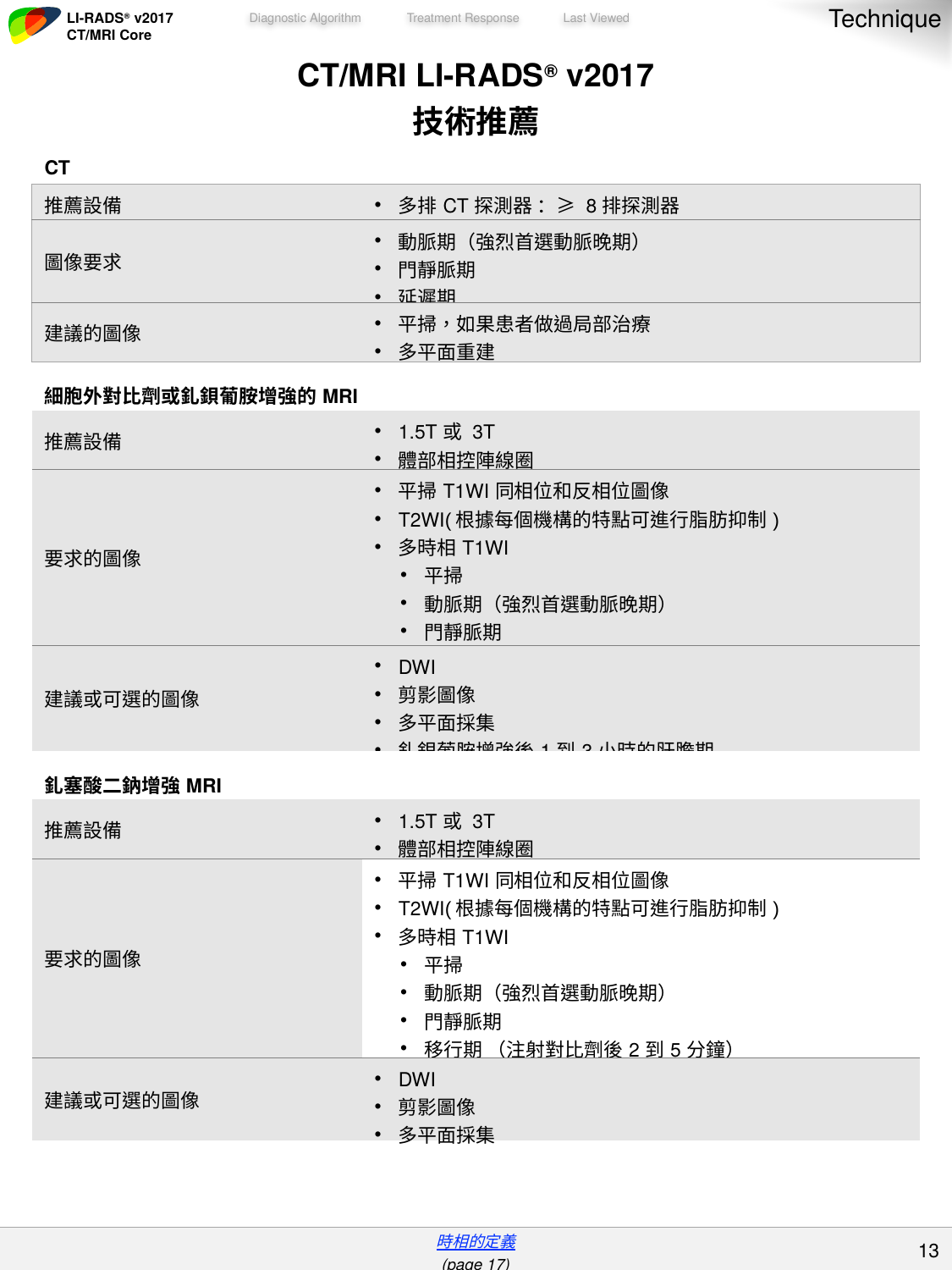

Technique
| CT/MRI LI-RADS® v2017 技術推薦 |  |
| --- | --- |
| CT |  |
| 推薦設備 | 多排CT探測器 ：≥ 8排探測器 |
| 圖像要求 | 動脈期（強烈首選動脈晚期） 門靜脈期 延遲期 |
| 建議的圖像 | 平掃，如果患者做過局部治療 多平面重建 |
| 細胞外對比劑或釓鋇葡胺增強的MRI |  |
| 推薦設備 | 1.5T或 3T 體部相控陣線圈 |
| 要求的圖像 | 平掃T1WI同相位和反相位圖像 T2WI(根據每個機構的特點可進行脂肪抑制) 多時相T1WI 平掃 動脈期（強烈首選動脈晚期） 門靜脈期 延遲期 |
| 建議或可選的圖像 | DWI 剪影圖像 多平面採集 釓鋇葡胺增強後1到3小時的肝膽期 |
| 釓塞酸二鈉增強MRI |  |
| 推薦設備 | 1.5T或 3T 體部相控陣線圈 |
| 要求的圖像 | 平掃T1WI同相位和反相位圖像 T2WI(根據每個機構的特點可進行脂肪抑制) 多時相T1WI 平掃 動脈期（強烈首選動脈晚期） 門靜脈期 移行期 （注射對比劑後2到5分鐘） 肝膽期 |
| 建議或可選的圖像 | DWI 剪影圖像 多平面採集 |
|  |  |
| 時相的定義 (page 17) |
| --- |
13